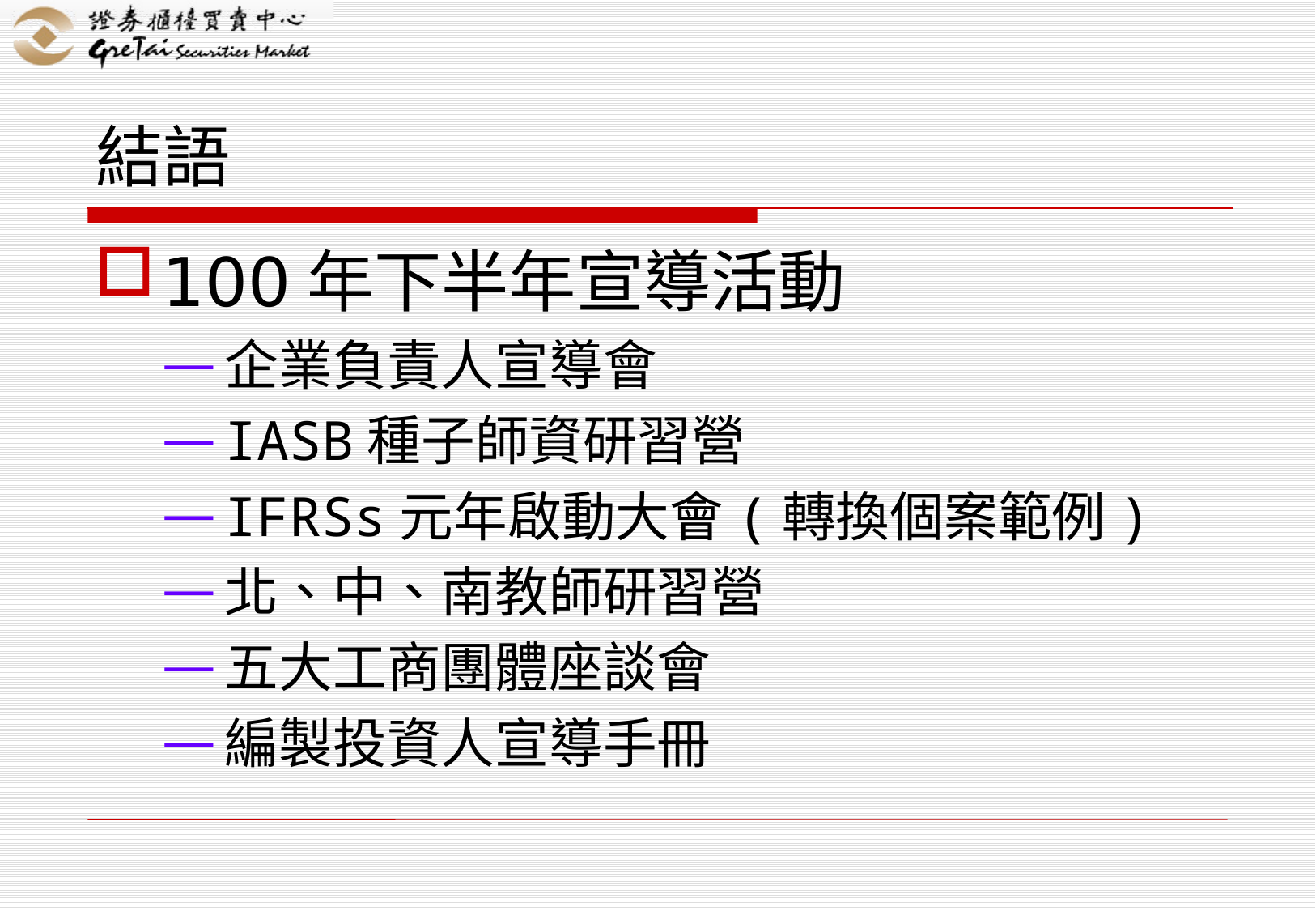

# 結語
100年下半年宣導活動
企業負責人宣導會
IASB種子師資研習營
IFRSs元年啟動大會(轉換個案範例)
北、中、南教師研習營
五大工商團體座談會
編製投資人宣導手冊